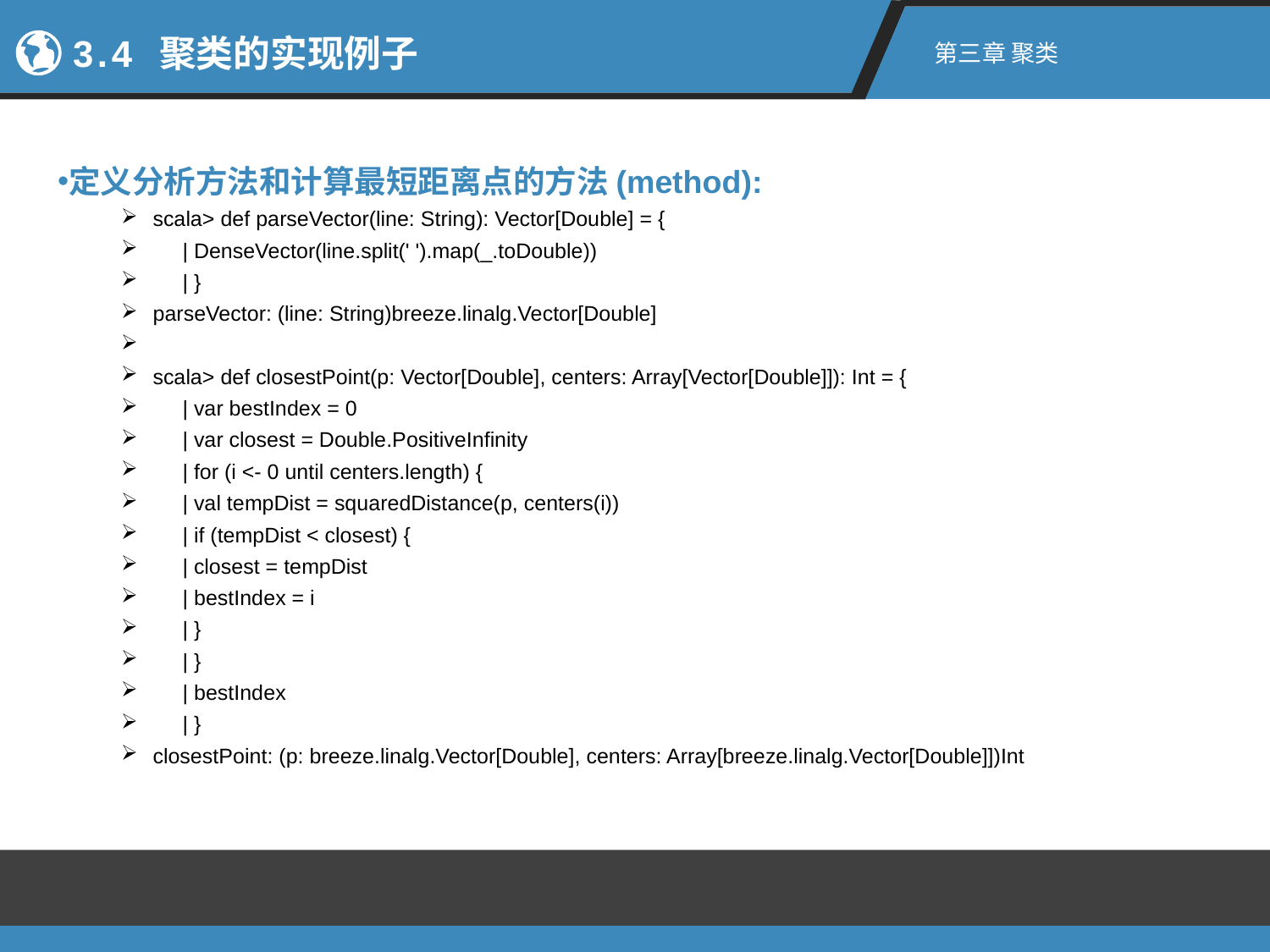

3.4 聚类的实现例子

第三章 聚类
定义分析方法和计算最短距离点的方法(method):
scala> def parseVector(line: String): Vector[Double] = {
     | DenseVector(line.split(' ').map(_.toDouble))
     | }
parseVector: (line: String)breeze.linalg.Vector[Double]

scala> def closestPoint(p: Vector[Double], centers: Array[Vector[Double]]): Int = {
     | var bestIndex = 0
     | var closest = Double.PositiveInfinity
     | for (i <- 0 until centers.length) {
     | val tempDist = squaredDistance(p, centers(i))
     | if (tempDist < closest) {
     | closest = tempDist
     | bestIndex = i
     | }
     | }
     | bestIndex
     | }
closestPoint: (p: breeze.linalg.Vector[Double], centers: Array[breeze.linalg.Vector[Double]])Int